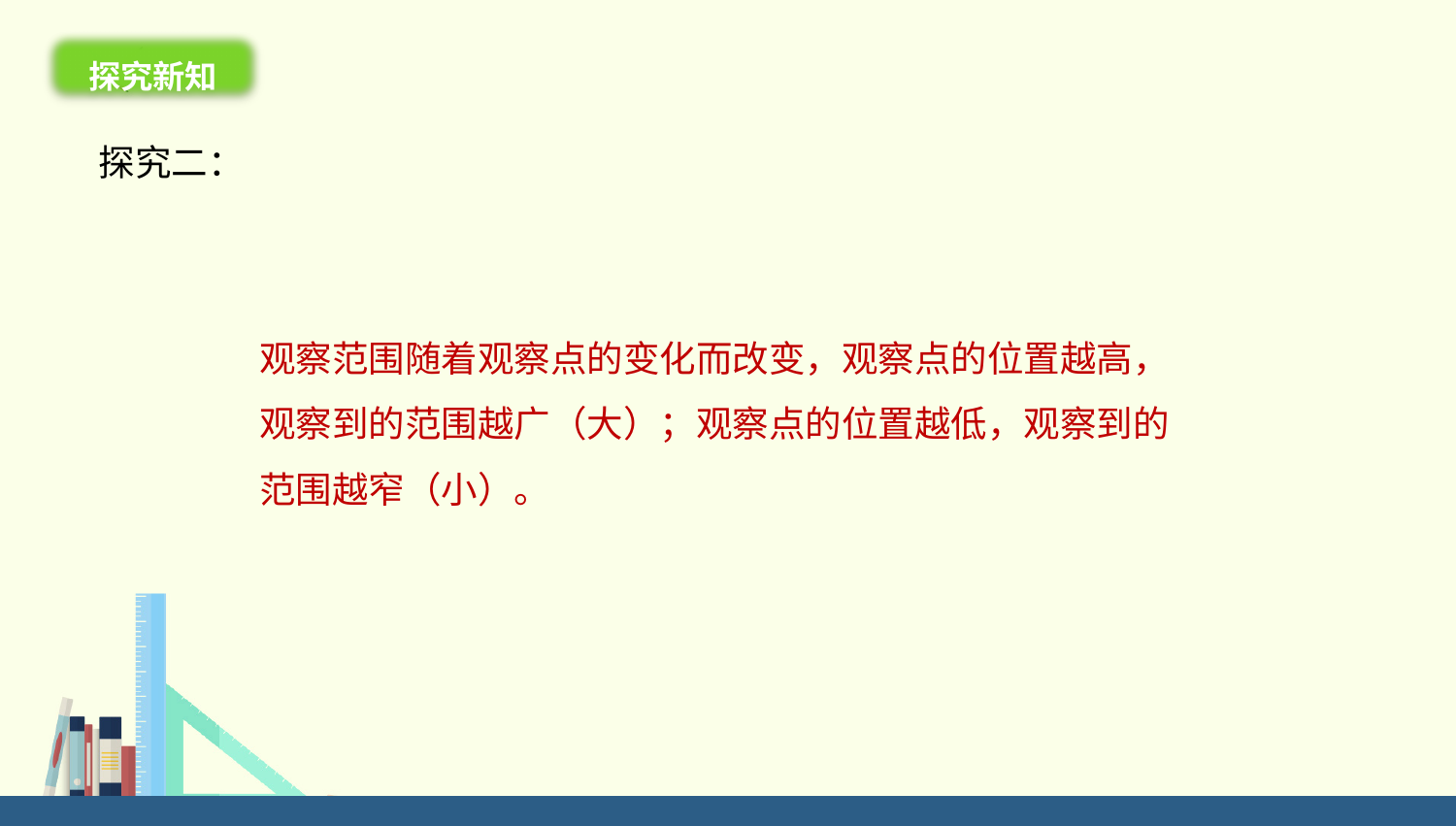

探究新知
探究二：
观察范围随着观察点的变化而改变，观察点的位置越高，观察到的范围越广（大）；观察点的位置越低，观察到的范围越窄（小）。